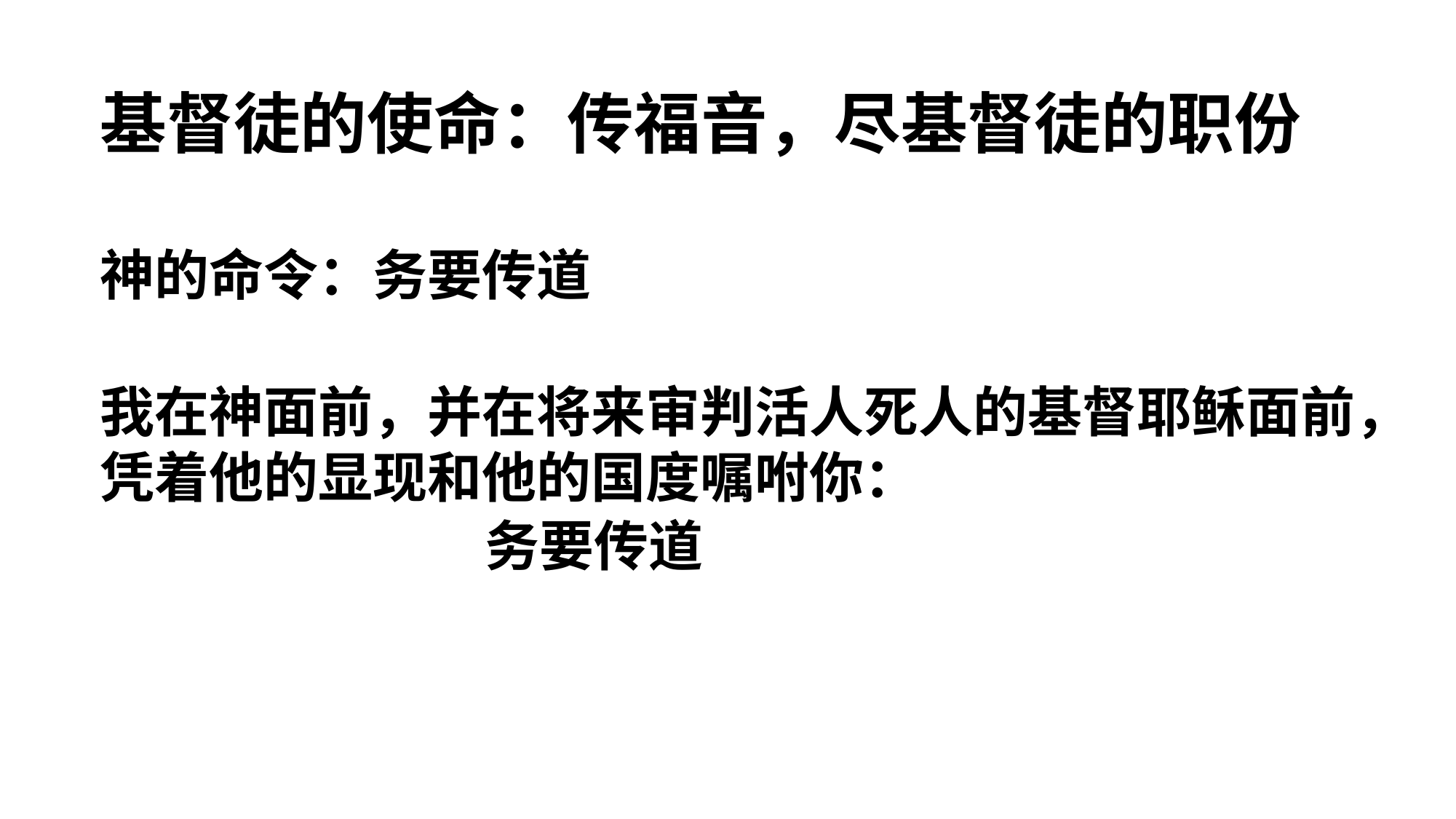

基督徒的使命：传福音，尽基督徒的职份

神的命令：务要传道

我在神面前，并在将来审判活人死人的基督耶稣面前，凭着他的显现和他的国度嘱咐你：
                              务要传道